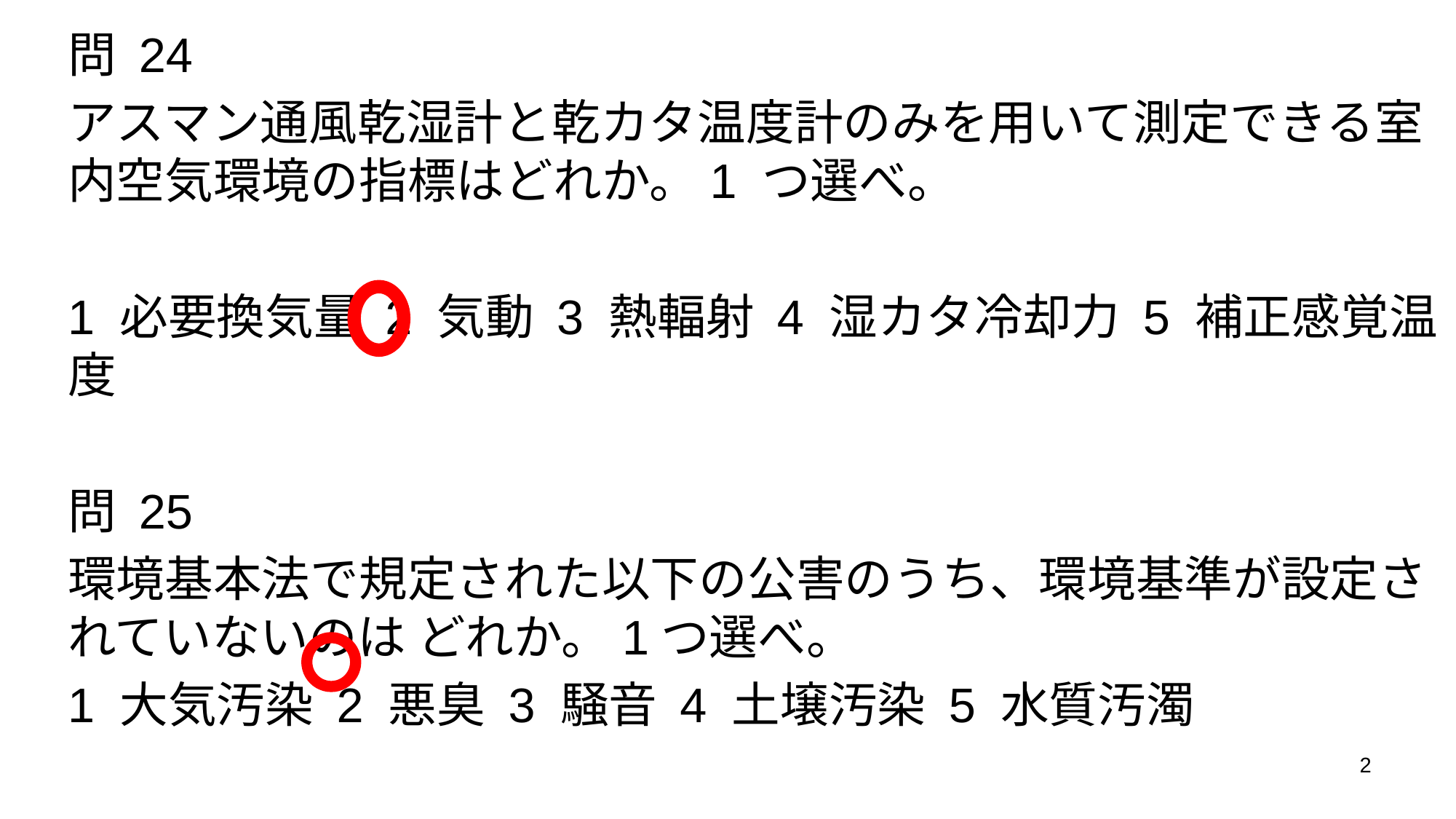

問 24
アスマン通風乾湿計と乾カタ温度計のみを用いて測定できる室内空気環境の指標はどれか。1 つ選べ。

1 必要換気量 2 気動 3 熱輻射 4 湿カタ冷却力 5 補正感覚温度

問 25
環境基本法で規定された以下の公害のうち、環境基準が設定されていないのは どれか。1つ選べ。
1 大気汚染 2 悪臭 3 騒音 4 土壌汚染 5 水質汚濁

2